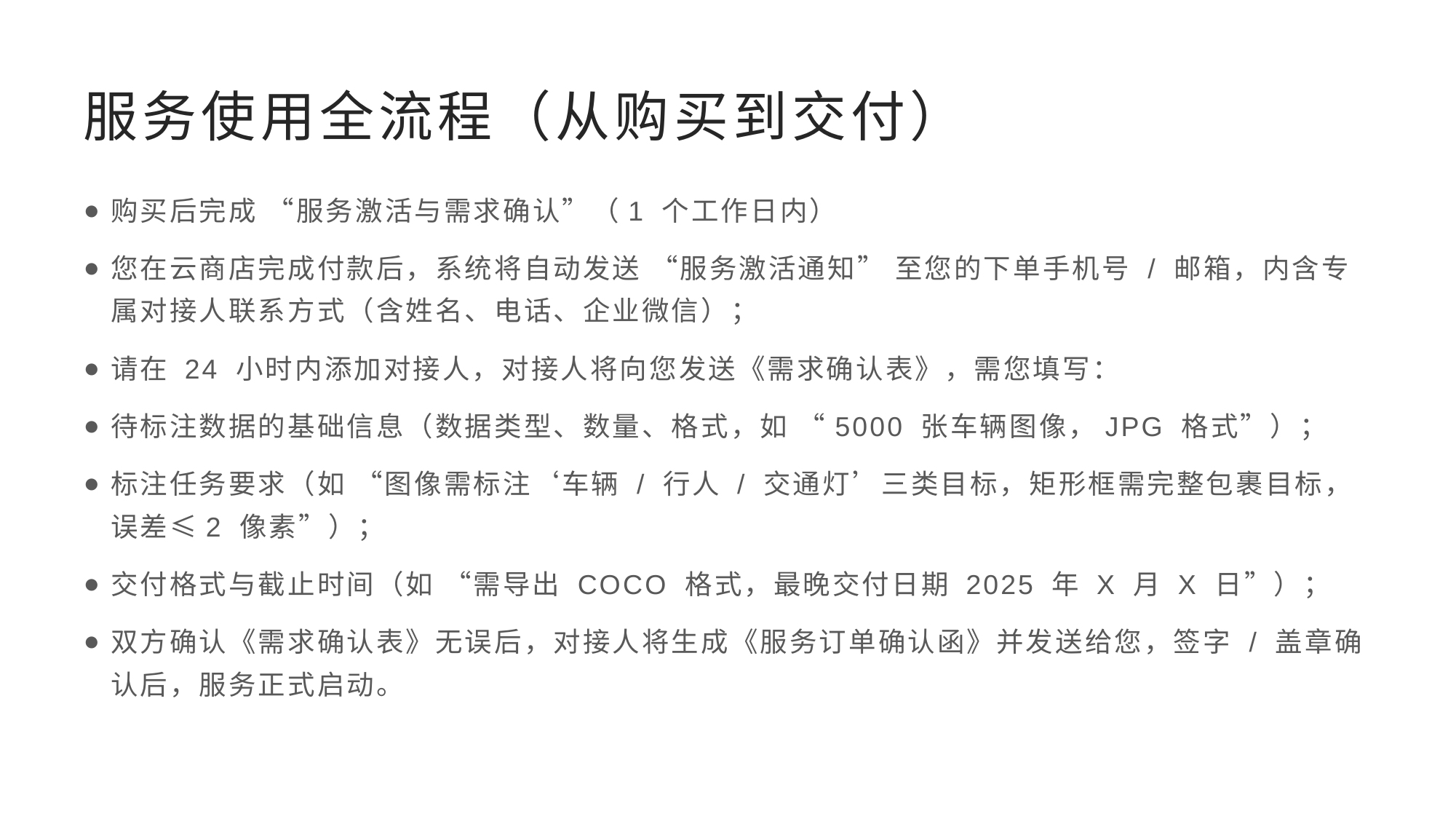

# 服务使用全流程（从购买到交付）
购买后完成 “服务激活与需求确认”（1 个工作日内）
您在云商店完成付款后，系统将自动发送 “服务激活通知” 至您的下单手机号 / 邮箱，内含专属对接人联系方式（含姓名、电话、企业微信）；
请在 24 小时内添加对接人，对接人将向您发送《需求确认表》，需您填写：
待标注数据的基础信息（数据类型、数量、格式，如 “5000 张车辆图像，JPG 格式”）；
标注任务要求（如 “图像需标注‘车辆 / 行人 / 交通灯’三类目标，矩形框需完整包裹目标，误差≤2 像素”）；
交付格式与截止时间（如 “需导出 COCO 格式，最晚交付日期 2025 年 X 月 X 日”）；
双方确认《需求确认表》无误后，对接人将生成《服务订单确认函》并发送给您，签字 / 盖章确认后，服务正式启动。